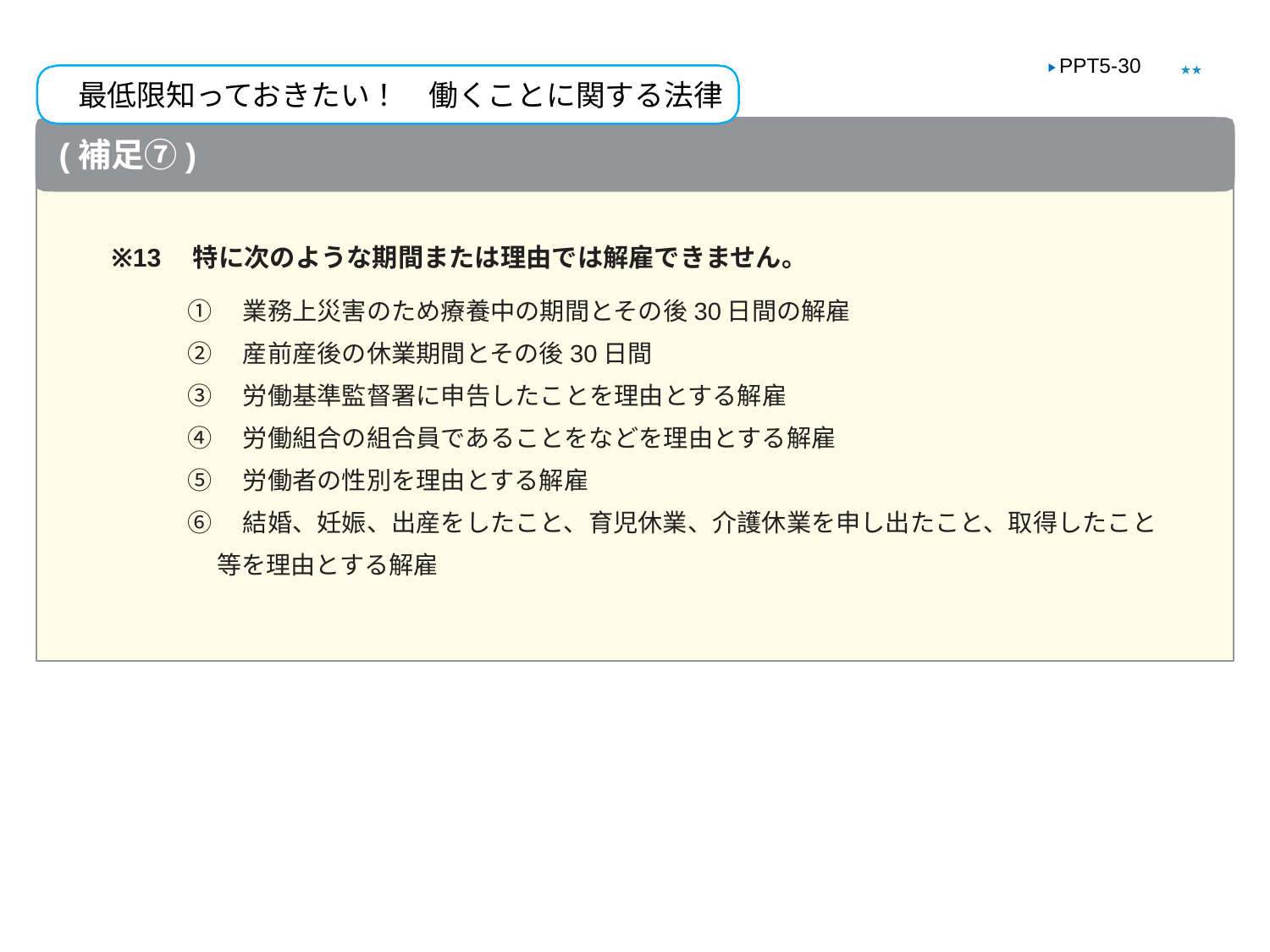

★★
▶ PPT5-30

最低限知っておきたい！　働くことに関する法律

(補足⑦)

※13　特に次のような期間または理由では解雇できません。
①　業務上災害のため療養中の期間とその後30日間の解雇
②　産前産後の休業期間とその後30日間
③　労働基準監督署に申告したことを理由とする解雇
④　労働組合の組合員であることをなどを理由とする解雇
⑤　労働者の性別を理由とする解雇
⑥　結婚、妊娠、出産をしたこと、育児休業、介護休業を申し出たこと、取得したこと等を理由とする解雇